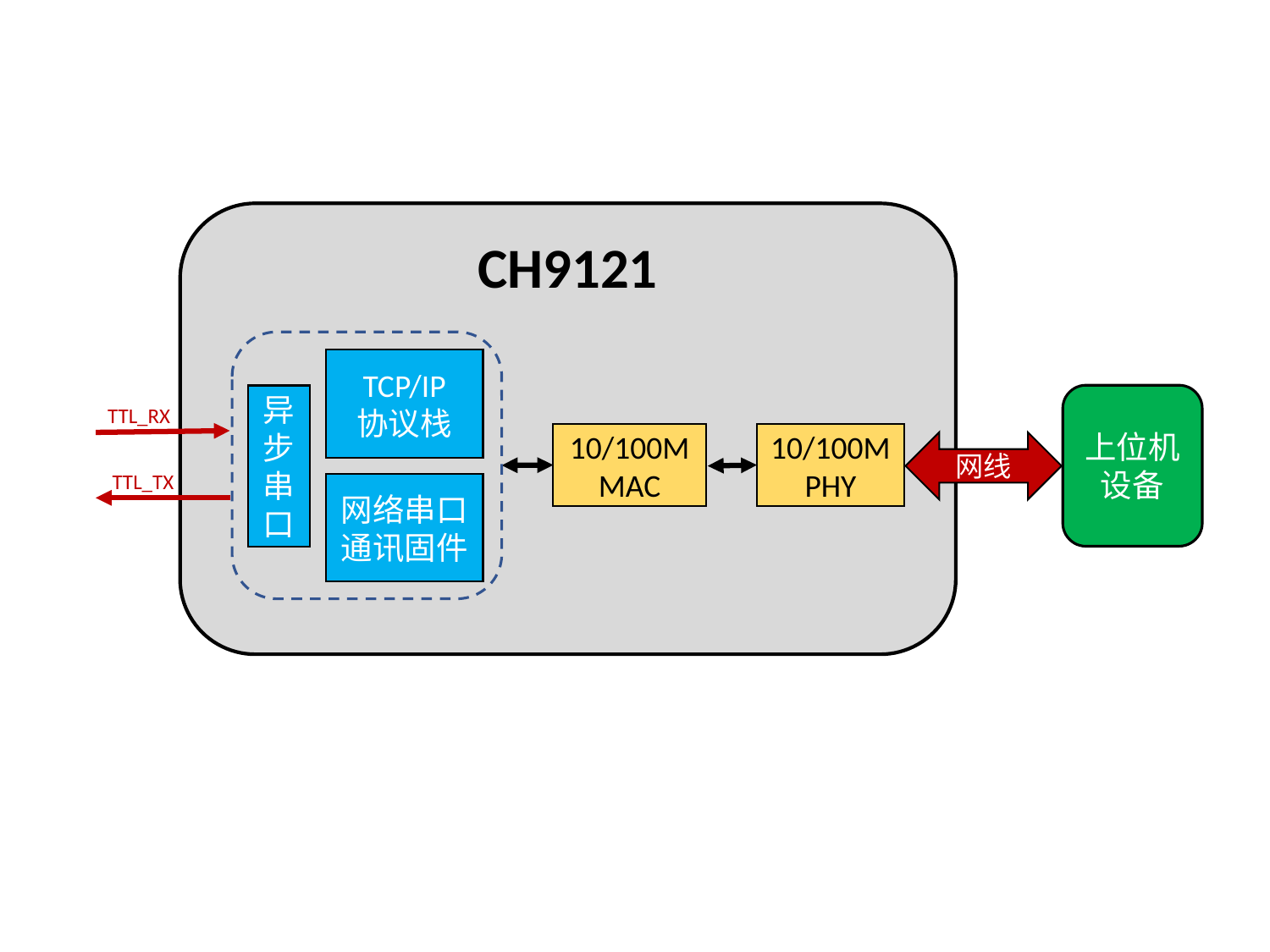

CH9121

TCP/IP
协议栈
上位机设备
异步串口
TTL_RX
10/100M
MAC
10/100M
PHY
网线
TTL_TX
网络串口通讯固件